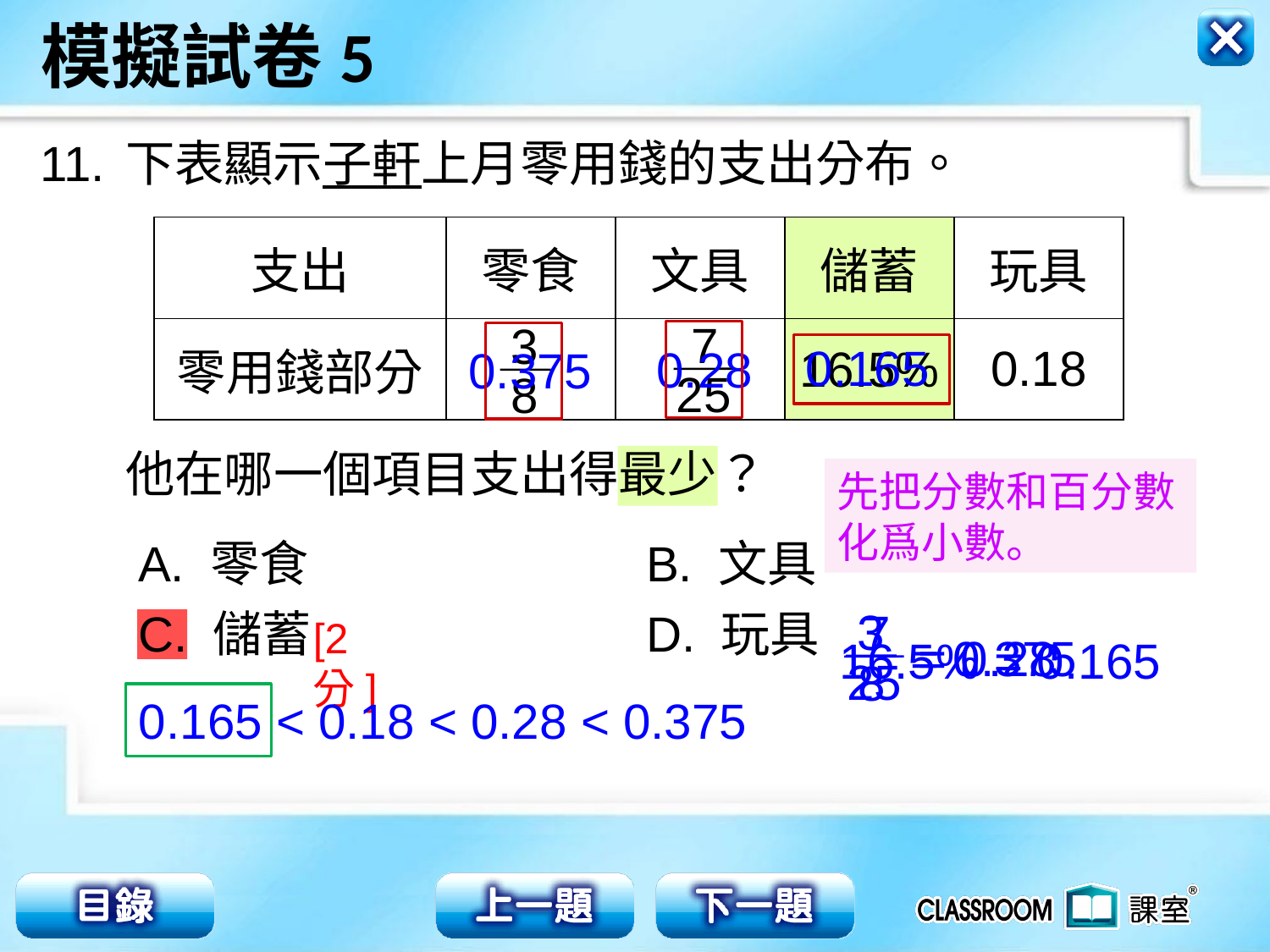

11.
下表顯示子軒上月零用錢的支出分布。
| 支出 | 零食 | 文具 | 儲蓄 | 玩具 |
| --- | --- | --- | --- | --- |
| 零用錢部分 |  |  |  | 0.18 |

7
25

3
8

0.165
16.5%
0.28
0.375

他在哪一個項目支出得最少？

先把分數和百分數化爲小數。
A. 零食			B. 文具
C. 儲蓄        　　　  	D. 玩具
3
8

7
25

[2分]

= 0.28
= 0.375
16.5%
= 0.165

0.165 < 0.18 < 0.28 < 0.375